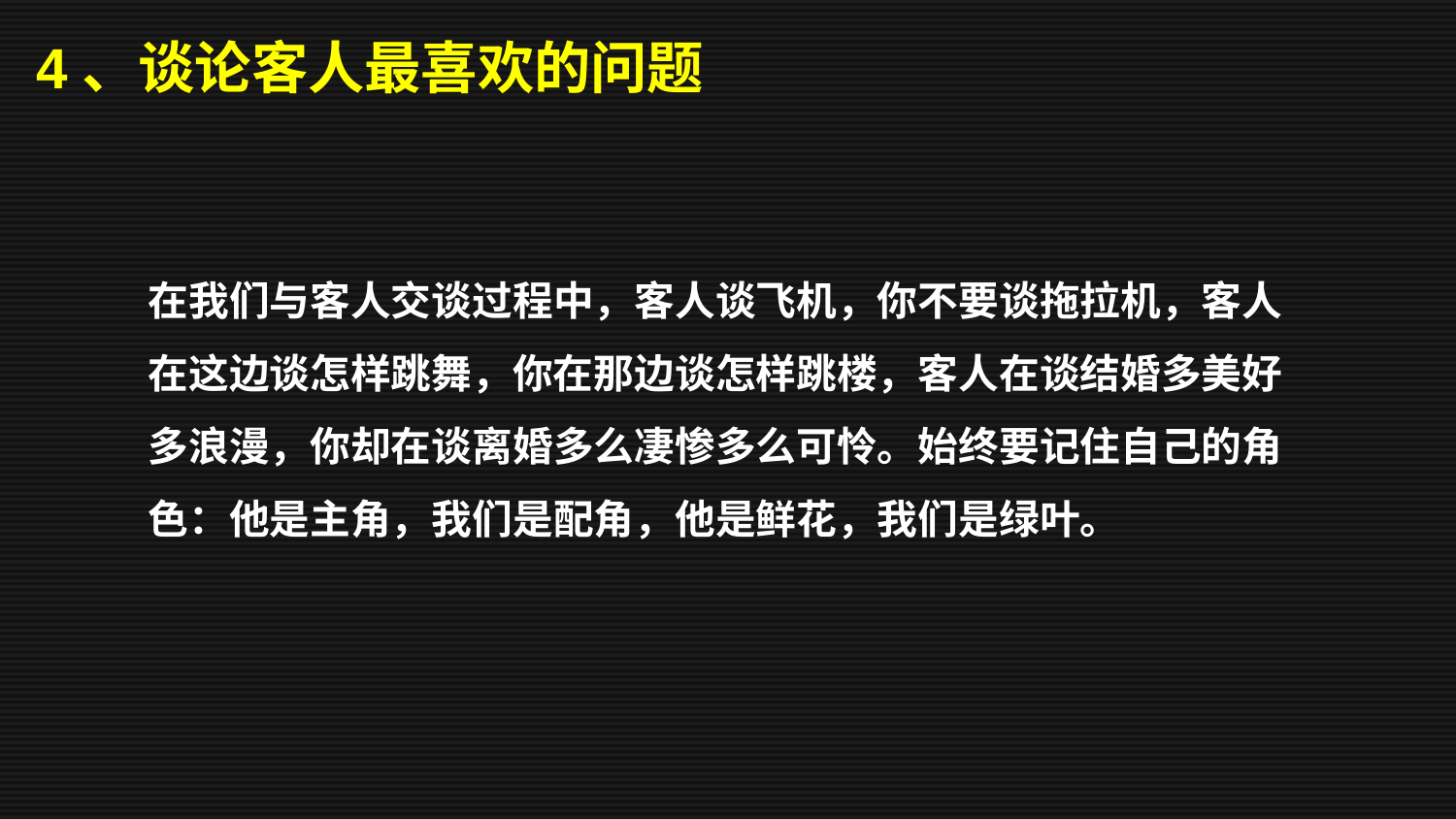

4、谈论客人最喜欢的问题
在我们与客人交谈过程中，客人谈飞机，你不要谈拖拉机，客人在这边谈怎样跳舞，你在那边谈怎样跳楼，客人在谈结婚多美好多浪漫，你却在谈离婚多么凄惨多么可怜。始终要记住自己的角色：他是主角，我们是配角，他是鲜花，我们是绿叶。